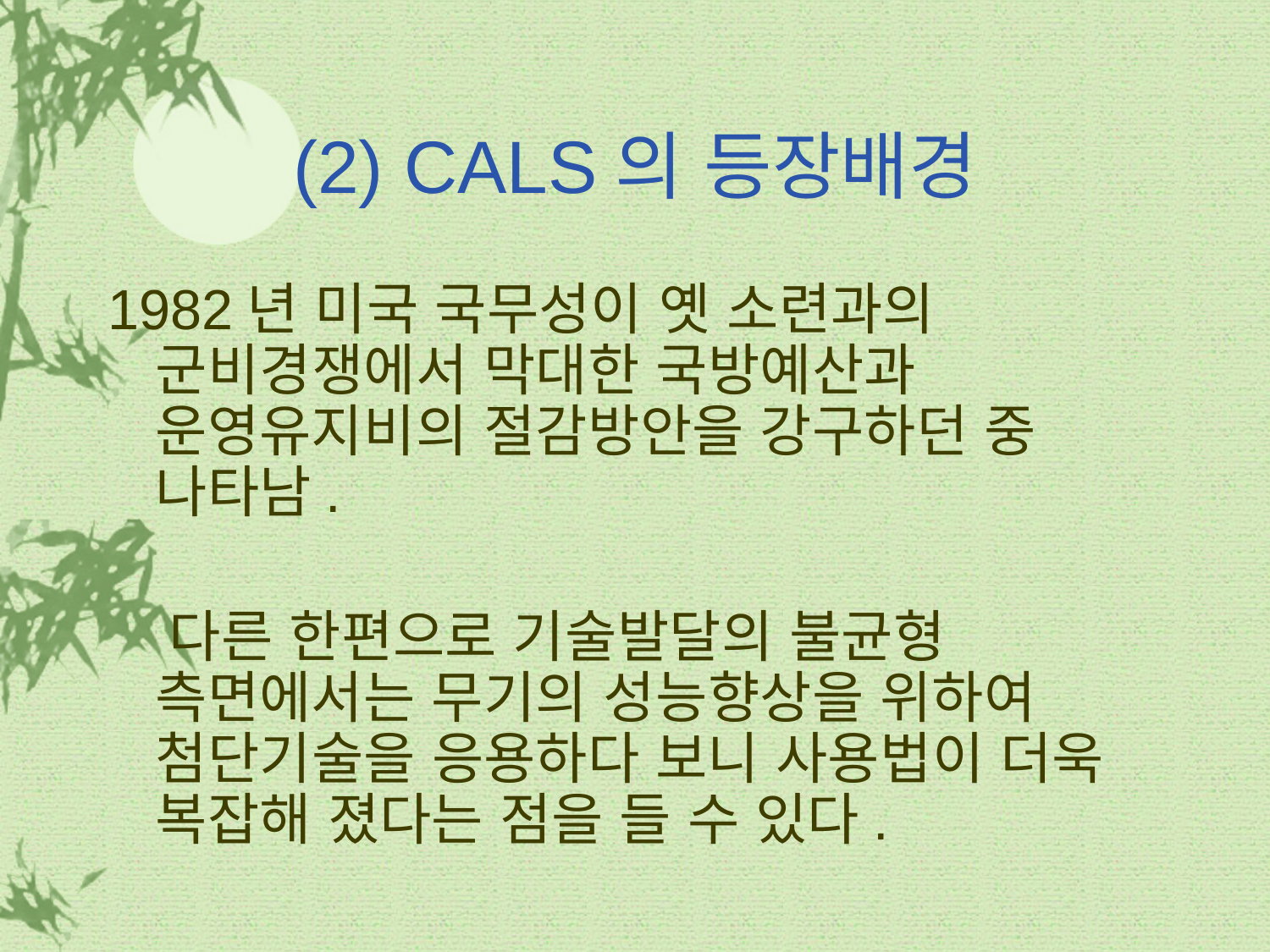

# (2) CALS의 등장배경
1982년 미국 국무성이 옛 소련과의 군비경쟁에서 막대한 국방예산과 운영유지비의 절감방안을 강구하던 중 나타남.

   다른 한편으로 기술발달의 불균형 측면에서는 무기의 성능향상을 위하여 첨단기술을 응용하다 보니 사용법이 더욱 복잡해 졌다는 점을 들 수 있다.